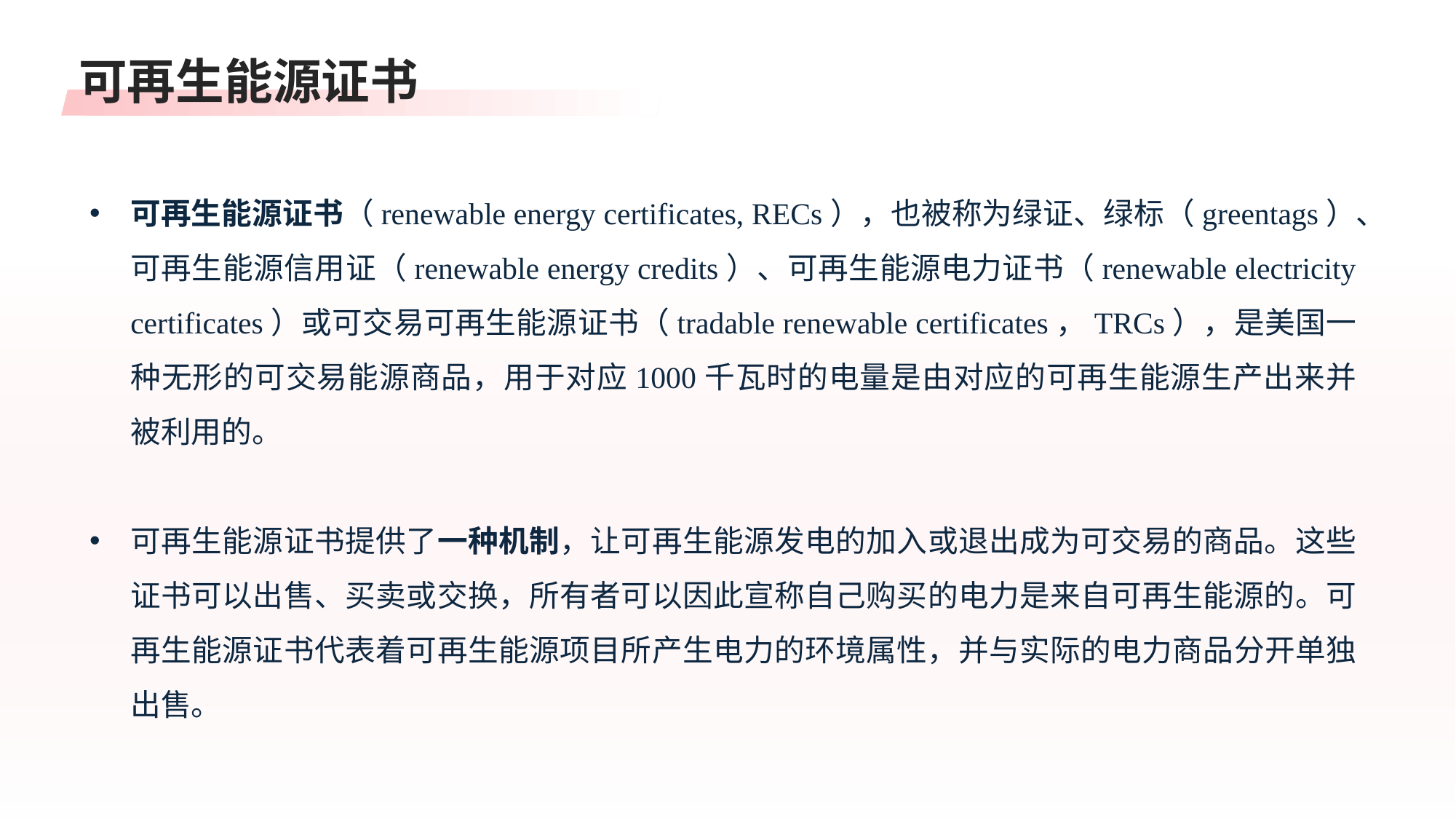

可再生能源证书

可再生能源证书（renewable energy certificates, RECs），也被称为绿证、绿标（greentags）、可再生能源信用证（renewable energy credits）、可再生能源电力证书（renewable electricity certificates）或可交易可再生能源证书（tradable renewable certificates，TRCs），是美国一种无形的可交易能源商品，用于对应1000千瓦时的电量是由对应的可再生能源生产出来并被利用的。

可再生能源证书提供了一种机制，让可再生能源发电的加入或退出成为可交易的商品。这些证书可以出售、买卖或交换，所有者可以因此宣称自己购买的电力是来自可再生能源的。可再生能源证书代表着可再生能源项目所产生电力的环境属性，并与实际的电力商品分开单独出售。